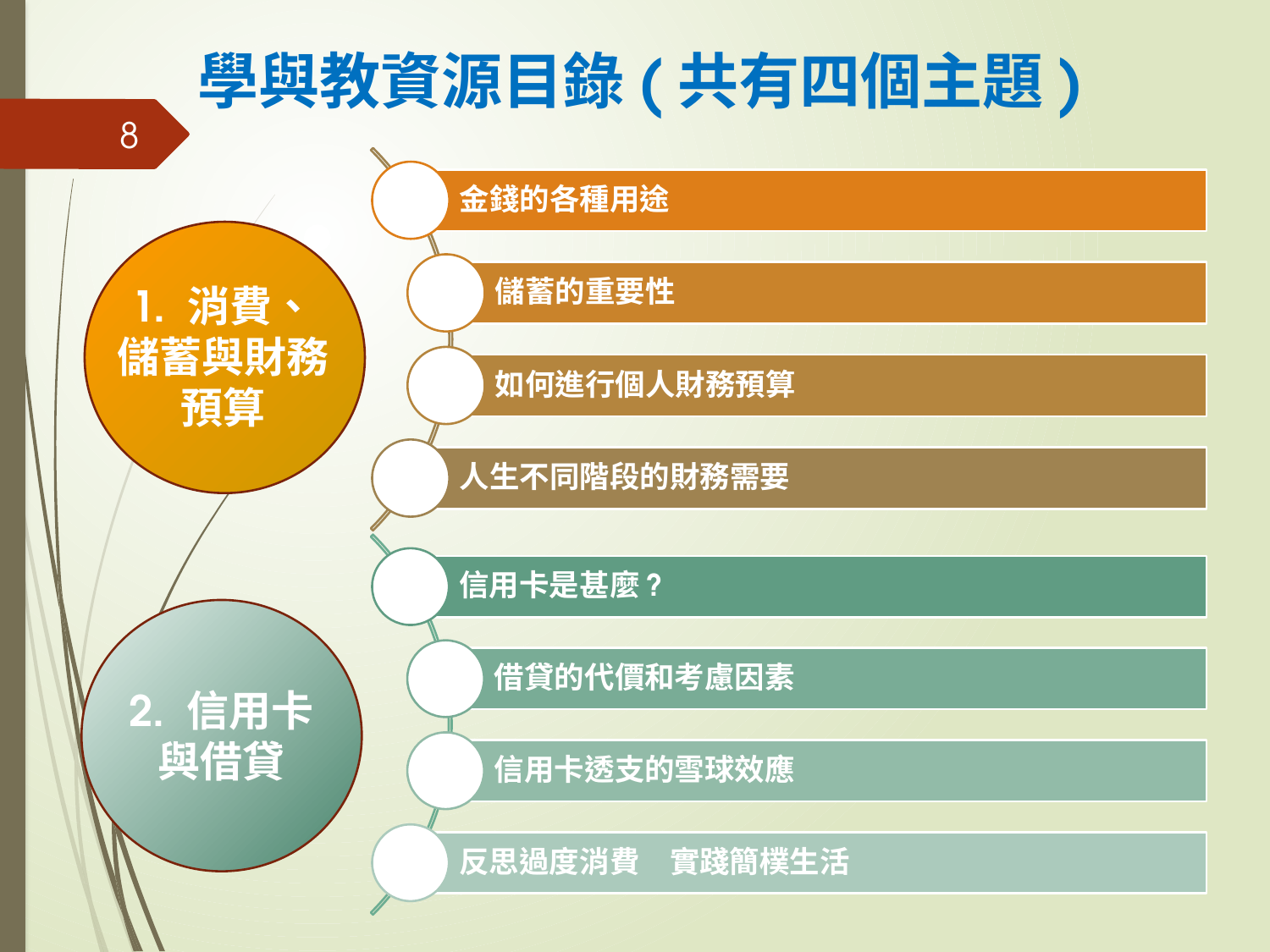

# 學與教資源目錄(共有四個主題)
8
金錢的各種用途
儲蓄的重要性
如何進行個人財務預算
人生不同階段的財務需要

1. 消費、儲蓄與財務預算
信用卡是甚麼?
借貸的代價和考慮因素
信用卡透支的雪球效應
反思過度消費　實踐簡樸生活

2. 信用卡
與借貸